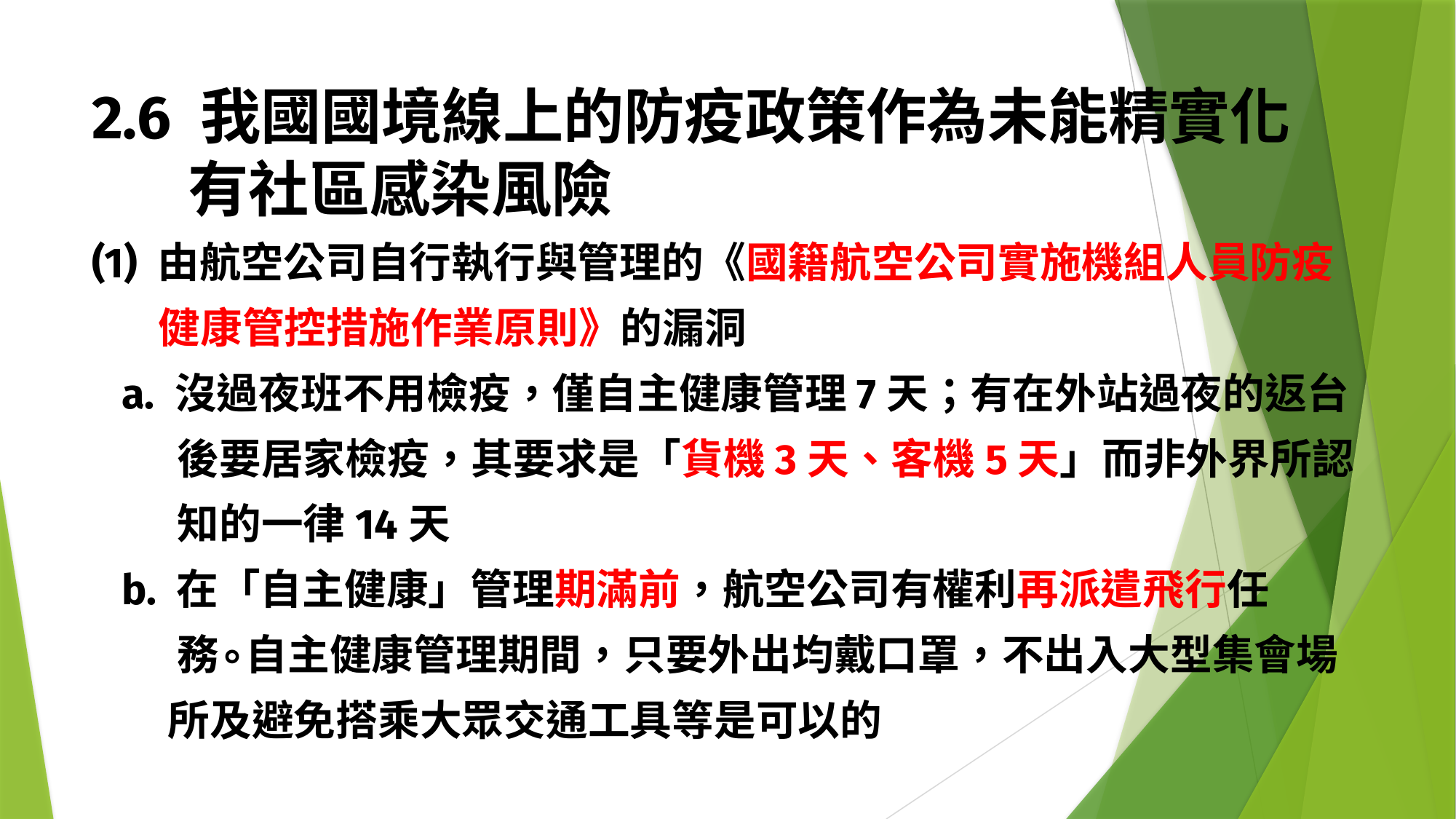

# 2.6 我國國境線上的防疫政策作為未能精實化 有社區感染風險
(1) 由航空公司自行執行與管理的《國籍航空公司實施機組人員防疫
      健康管控措施作業原則》的漏洞
   a. 沒過夜班不用檢疫，僅自主健康管理7天；有在外站過夜的返台
        後要居家檢疫，其要求是「貨機3天、客機5天」而非外界所認
        知的一律14天
   b. 在「自主健康」管理期滿前，航空公司有權利再派遣飛行任
        務∘自主健康管理期間，只要外出均戴口罩，不出入大型集會場
       所及避免搭乘大眾交通工具等是可以的